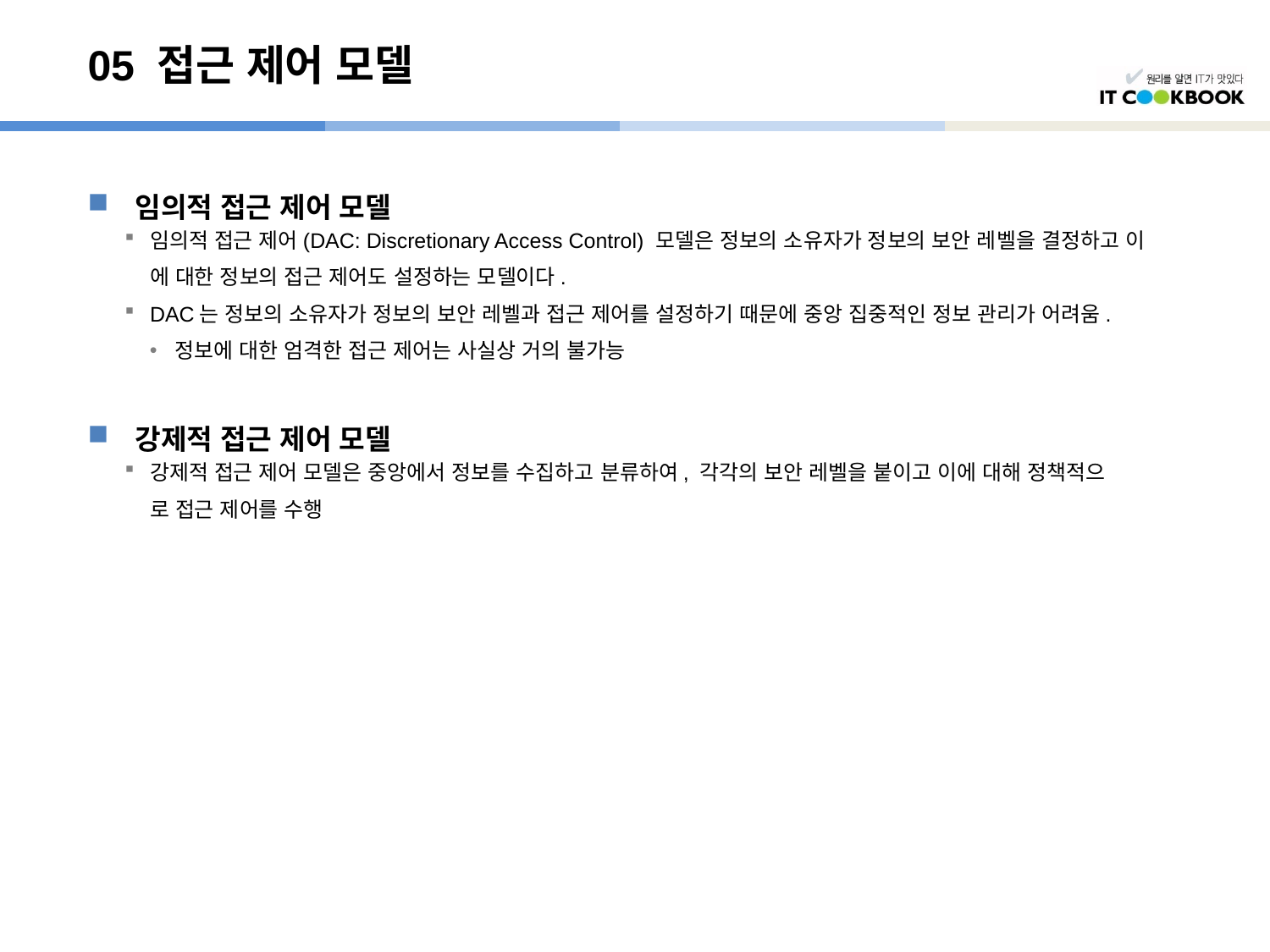

# 05 접근 제어 모델
임의적 접근 제어 모델
임의적 접근 제어(DAC: Discretionary Access Control) 모델은 정보의 소유자가 정보의 보안 레벨을 결정하고 이
	에 대한 정보의 접근 제어도 설정하는 모델이다.
DAC는 정보의 소유자가 정보의 보안 레벨과 접근 제어를 설정하기 때문에 중앙 집중적인 정보 관리가 어려움.
정보에 대한 엄격한 접근 제어는 사실상 거의 불가능

강제적 접근 제어 모델
강제적 접근 제어 모델은 중앙에서 정보를 수집하고 분류하여, 각각의 보안 레벨을 붙이고 이에 대해 정책적으
	로 접근 제어를 수행